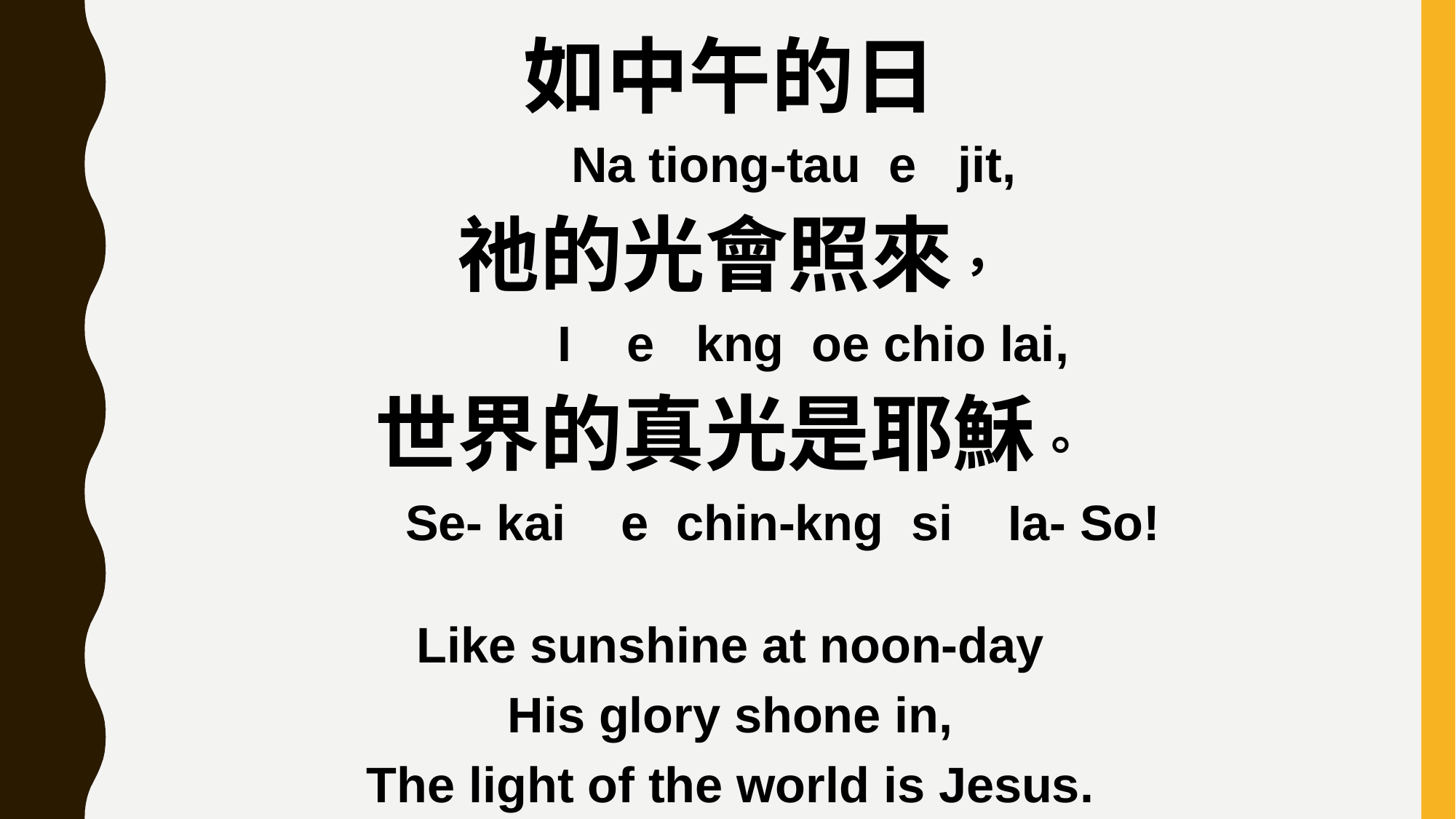

如中午的日
                           Na tiong-tau  e   jit,
祂的光會照來，
                          I    e   kng  oe chio lai,
世界的真光是耶穌。
               Se- kai    e  chin-kng  si    Ia- So!

Like sunshine at noon-day
His glory shone in,
The light of the world is Jesus.